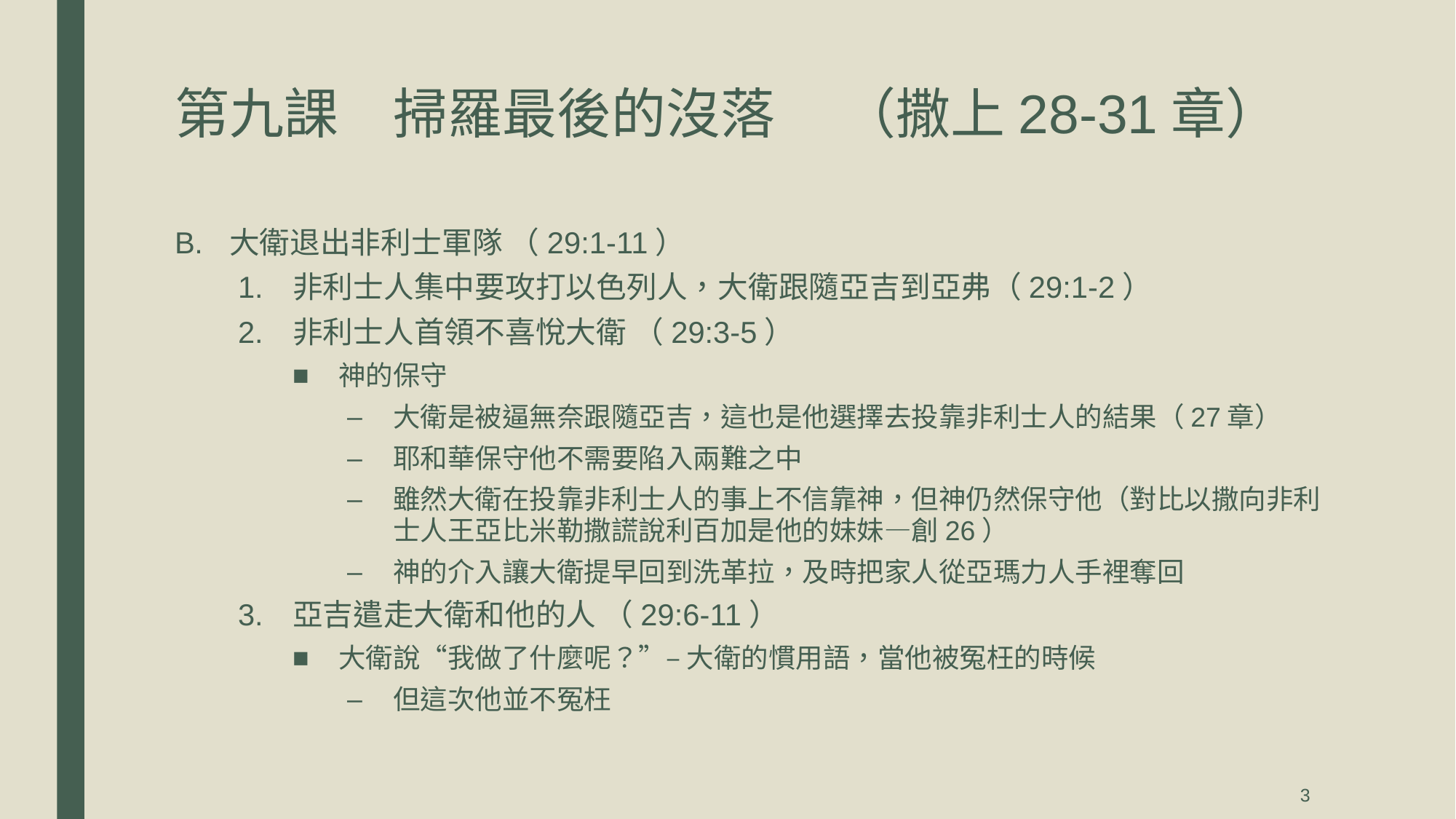

# 第九課	掃羅最後的沒落 	 （撒上28-31章）
大衛退出非利士軍隊 （29:1-11）
非利士人集中要攻打以色列人，大衛跟隨亞吉到亞弗（29:1-2）
非利士人首領不喜悅大衛 （29:3-5）
神的保守
大衛是被逼無奈跟隨亞吉，這也是他選擇去投靠非利士人的結果（27章）
耶和華保守他不需要陷入兩難之中
雖然大衛在投靠非利士人的事上不信靠神，但神仍然保守他（對比以撒向非利士人王亞比米勒撒謊說利百加是他的妹妹—創26）
神的介入讓大衛提早回到洗革拉，及時把家人從亞瑪力人手裡奪回
亞吉遣走大衛和他的人 （29:6-11）
大衛說“我做了什麼呢？”– 大衛的慣用語，當他被冤枉的時候
但這次他並不冤枉
3